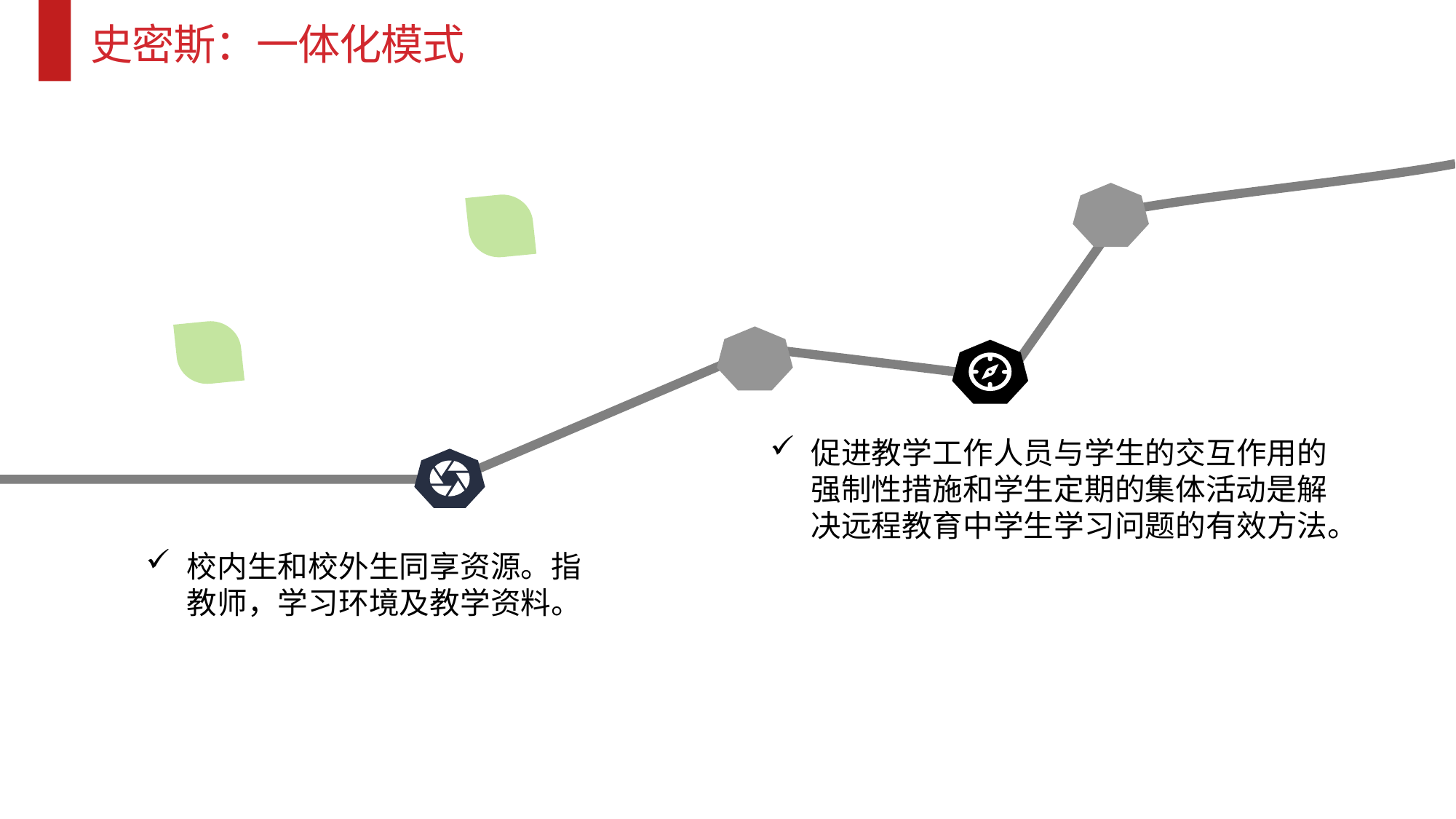

史密斯：一体化模式

促进教学工作人员与学生的交互作用的强制性措施和学生定期的集体活动是解决远程教育中学生学习问题的有效方法。
校内生和校外生同享资源。指教师，学习环境及教学资料。